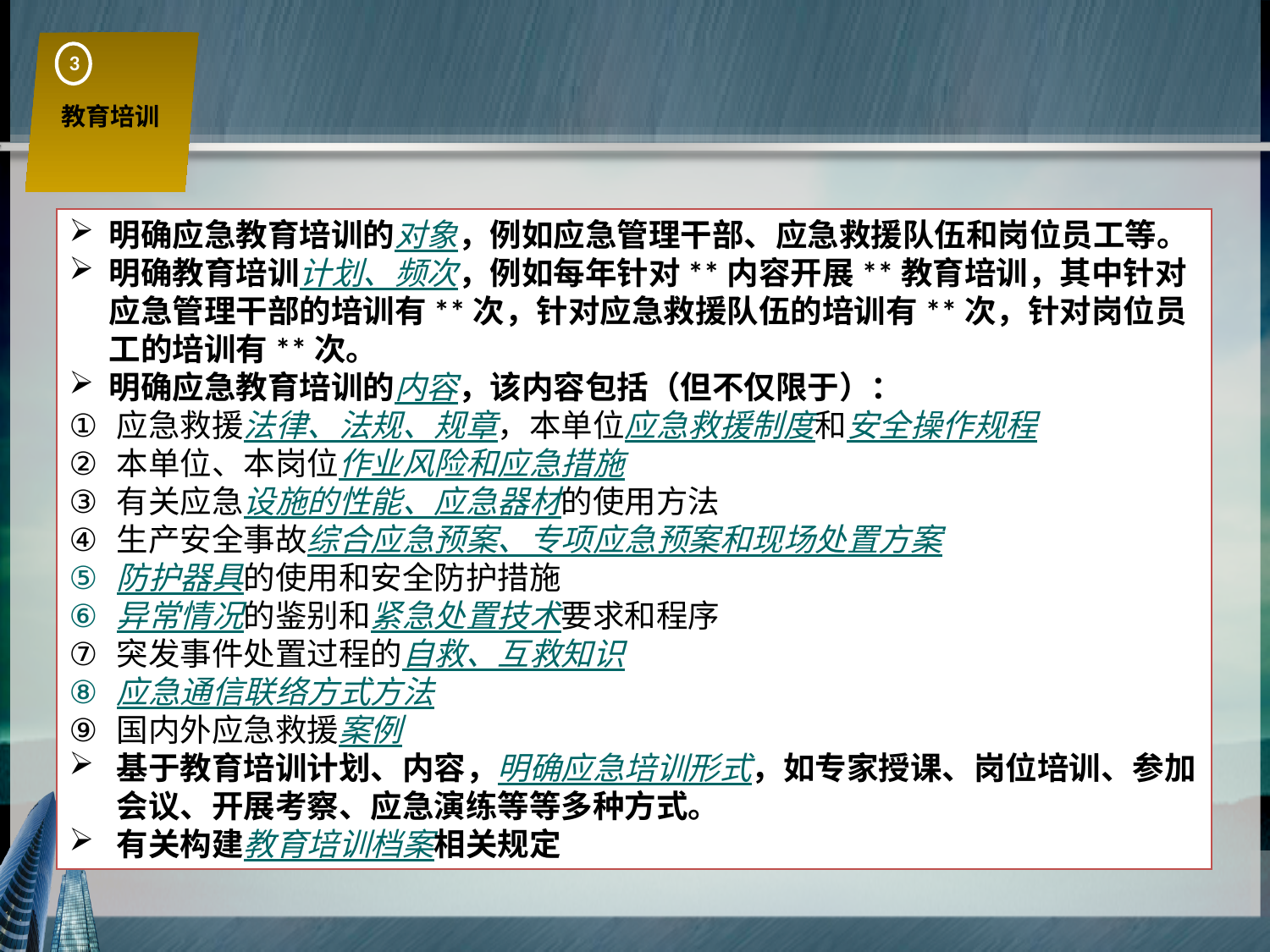

3

教育培训
明确应急教育培训的对象，例如应急管理干部、应急救援队伍和岗位员工等。
明确教育培训计划、频次，例如每年针对**内容开展**教育培训，其中针对应急管理干部的培训有**次，针对应急救援队伍的培训有**次，针对岗位员工的培训有**次。
明确应急教育培训的内容，该内容包括（但不仅限于）：
应急救援法律、法规、规章，本单位应急救援制度和安全操作规程
本单位、本岗位作业风险和应急措施
有关应急设施的性能、应急器材的使用方法
生产安全事故综合应急预案、专项应急预案和现场处置方案
防护器具的使用和安全防护措施
异常情况的鉴别和紧急处置技术要求和程序
突发事件处置过程的自救、互救知识
应急通信联络方式方法
国内外应急救援案例
基于教育培训计划、内容，明确应急培训形式，如专家授课、岗位培训、参加会议、开展考察、应急演练等等多种方式。
有关构建教育培训档案相关规定